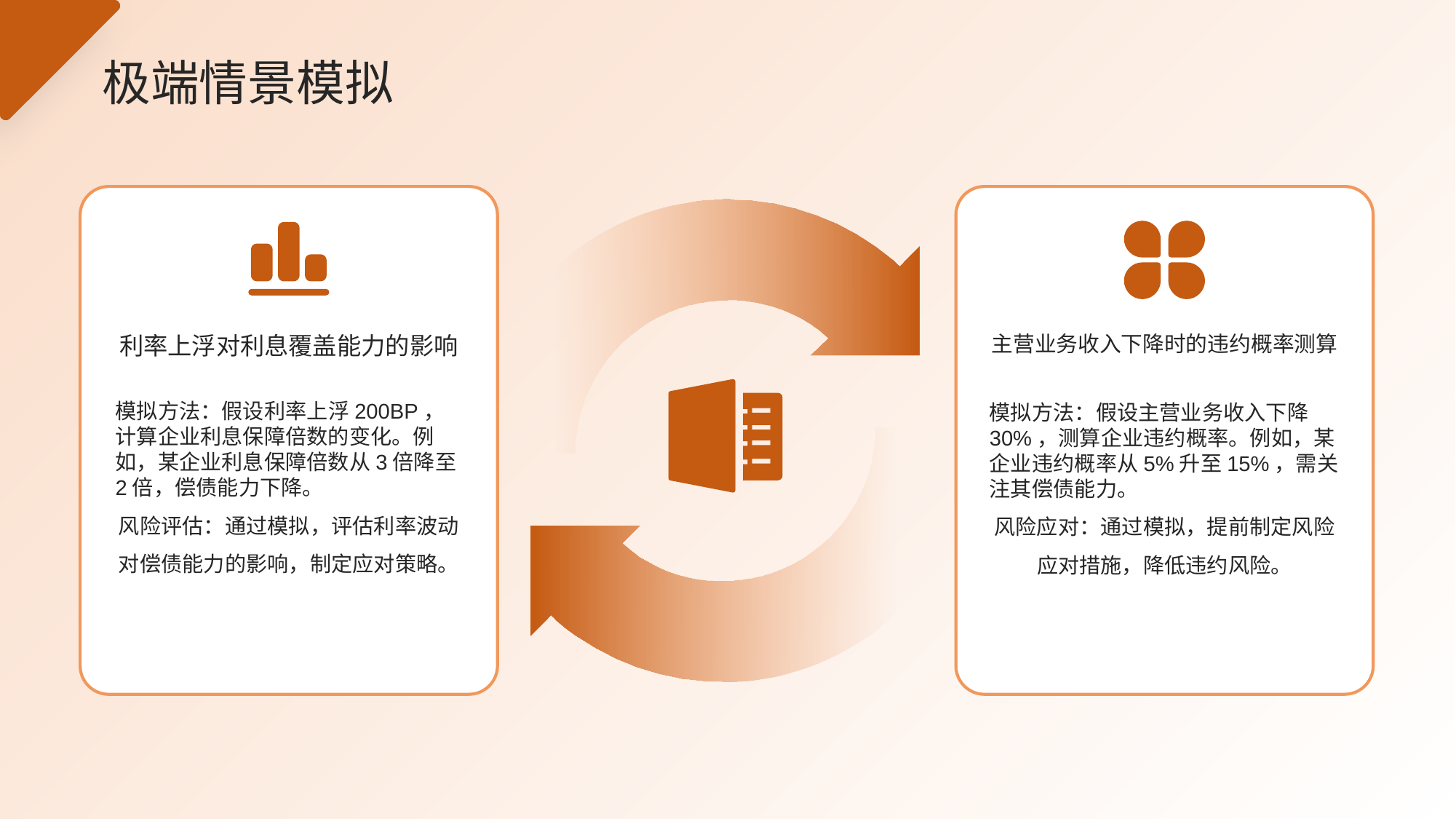

极端情景模拟

利率上浮对利息覆盖能力的影响
主营业务收入下降时的违约概率测算

模拟方法：假设利率上浮200BP，计算企业利息保障倍数的变化。例如，某企业利息保障倍数从3倍降至2倍，偿债能力下降。
风险评估：通过模拟，评估利率波动对偿债能力的影响，制定应对策略。
模拟方法：假设主营业务收入下降30%，测算企业违约概率。例如，某企业违约概率从5%升至15%，需关注其偿债能力。
风险应对：通过模拟，提前制定风险应对措施，降低违约风险。